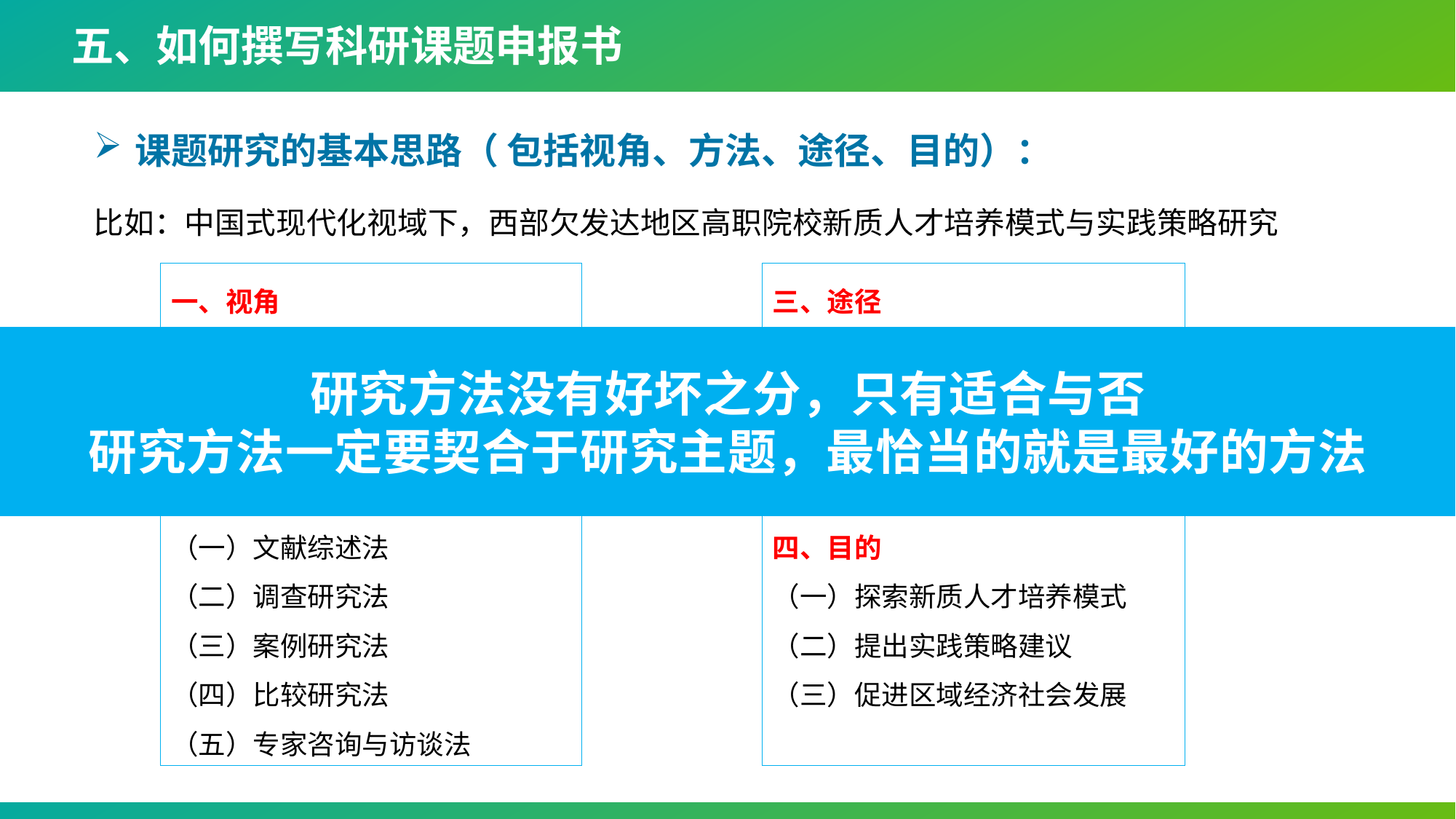

五、如何撰写科研课题申报书
课题研究的基本思路（ 包括视角、方法、途径、目的）：
比如：中国式现代化视域下，西部欠发达地区高职院校新质人才培养模式与实践策略研究
一、视角
（一）区域经济发展视角
（二）教育改革与发展视角
（三）脱贫攻坚与乡村振兴视角
二、方法
（一）文献综述法
（二）调查研究法
（三）案例研究法
（四）比较研究法
（五）专家咨询与访谈法
三、途径
（一）政策分析
（二）实地调研
（三）专家访谈
（四）数据分析
四、目的
（一）探索新质人才培养模式
（二）提出实践策略建议
（三）促进区域经济社会发展

研究方法没有好坏之分，只有适合与否
研究方法一定要契合于研究主题，最恰当的就是最好的方法